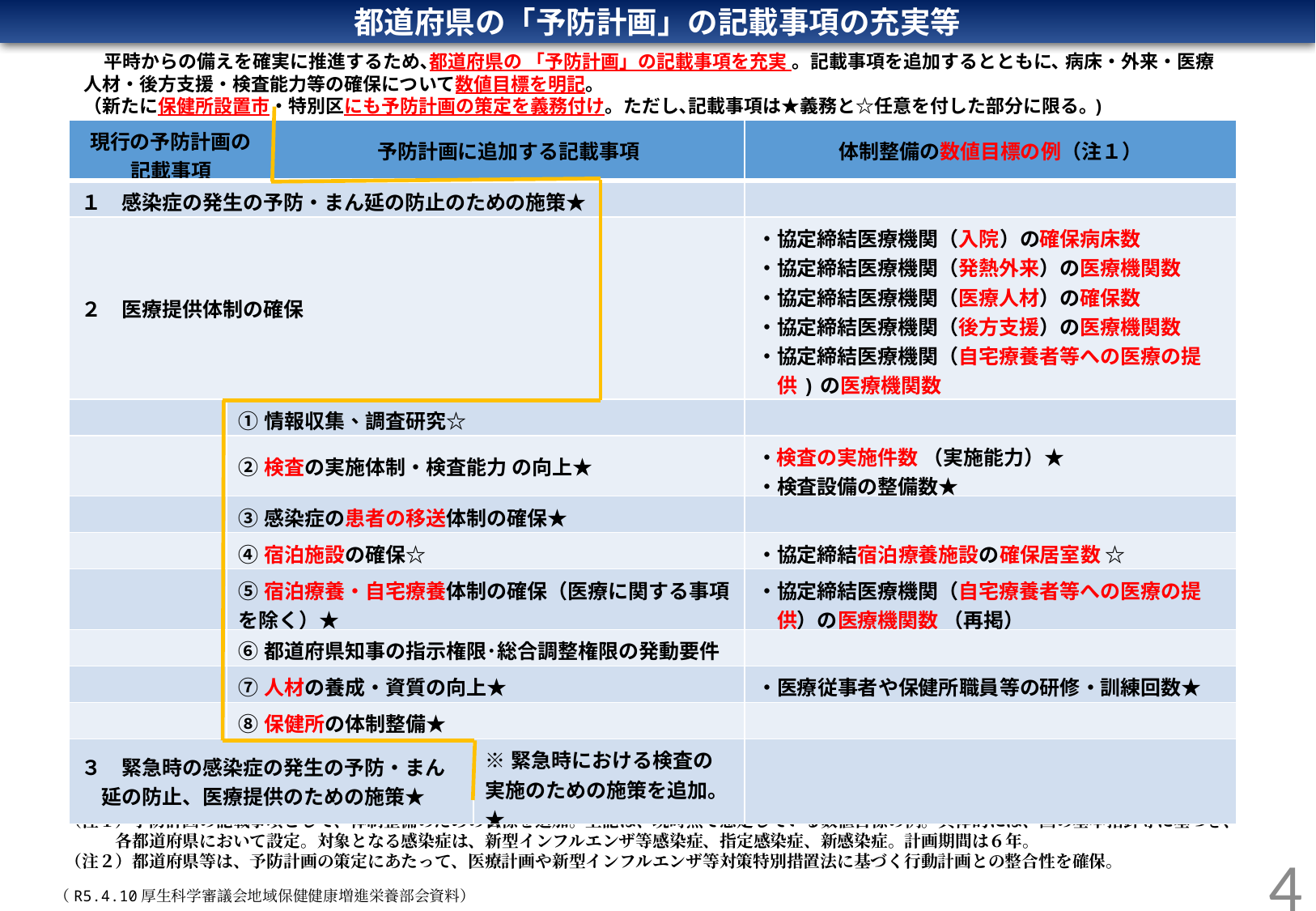

都道府県の「予防計画」の記載事項の充実等
　平時からの備えを確実に推進するため､都道府県の 「予防計画」の記載事項を充実 。記載事項を追加するとともに､ 病床・外来・医療人材・後方支援・検査能力等の確保について数値目標を明記。
（新たに保健所設置市・特別区にも予防計画の策定を義務付け。ただし､記載事項は★義務と☆任意を付した部分に限る｡)
| 現行の予防計画の 記載事項 |  | 予防計画に追加する記載事項 |  |  | 体制整備の数値目標の例（注１） |
| --- | --- | --- | --- | --- | --- |
| １　感染症の発生の予防・まん延の防止のための施策★ |  |  |  |  |  |
| ２　医療提供体制の確保 |  |  |  |  | ・協定締結医療機関（入院）の確保病床数 ・協定締結医療機関（発熱外来）の医療機関数 ・協定締結医療機関（医療人材）の確保数 ・協定締結医療機関（後方支援）の医療機関数 ・協定締結医療機関（自宅療養者等への医療の提 　供)の医療機関数 ・協定締結医療機関（ＰＰＥ）の備蓄数量 |
|  | ①情報収集、調査研究☆ |  |  |  |  |
|  | ②検査の実施体制・検査能力 の向上★ |  |  |  | ・検査の実施件数 （実施能力）★ ・検査設備の整備数★ |
|  | ③感染症の患者の移送体制の確保★ |  |  |  |  |
|  | ④宿泊施設の確保☆ |  |  |  | ・協定締結宿泊療養施設の確保居室数 ☆ |
|  | ⑤宿泊療養・自宅療養体制の確保（医療に関する事項を除く）★ |  |  |  | ・協定締結医療機関（自宅療養者等への医療の提 　供）の医療機関数 （再掲） |
|  | ⑥都道府県知事の指示権限･総合調整権限の発動要件 |  |  |  |  |
|  | ⑦人材の養成・資質の向上★ |  |  |  | ・医療従事者や保健所職員等の研修・訓練回数★ |
|  | ⑧保健所の体制整備★ |  |  |  |  |
| ３　緊急時の感染症の発生の予防・まん 　延の防止、医療提供のための施策★ |  |  | ※緊急時における検査の実施のための施策を追加。★ |  |  |
（注１）予防計画の記載事項として、体制整備のための目標を追加。上記は、現時点で想定している数値目標の例。具体的には、国の基本指針等に基づき、
　　　各都道府県において設定。対象となる感染症は、新型インフルエンザ等感染症、指定感染症、新感染症。計画期間は６年。
（注２）都道府県等は、予防計画の策定にあたって、医療計画や新型インフルエンザ等対策特別措置法に基づく行動計画との整合性を確保。
4
（R5.4.10厚生科学審議会地域保健健康増進栄養部会資料）